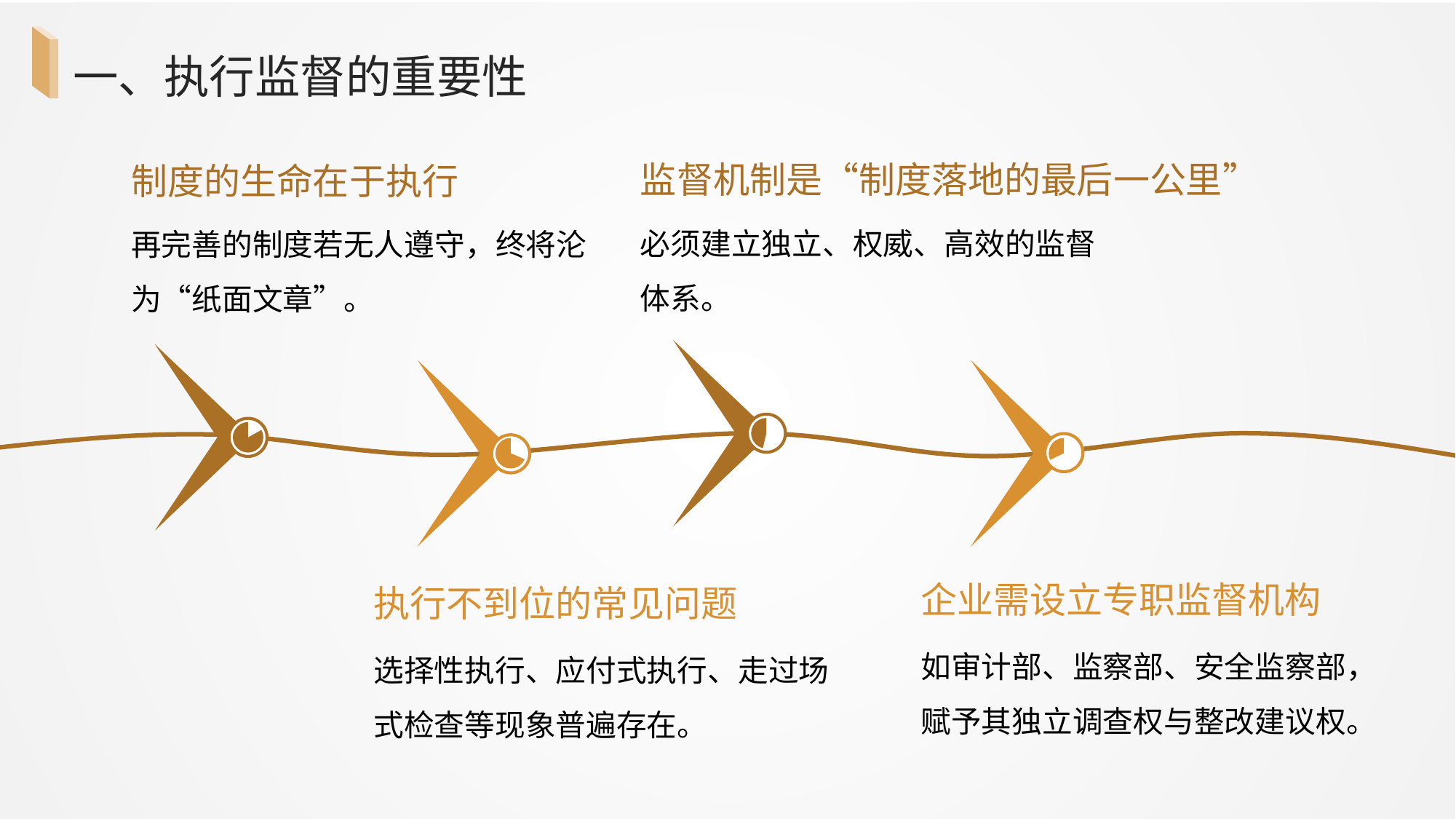

一、执行监督的重要性

监督机制是“制度落地的最后一公里”
制度的生命在于执行
必须建立独立、权威、高效的监督体系。
再完善的制度若无人遵守，终将沦为“纸面文章”。

企业需设立专职监督机构
执行不到位的常见问题
如审计部、监察部、安全监察部，赋予其独立调查权与整改建议权。
选择性执行、应付式执行、走过场式检查等现象普遍存在。